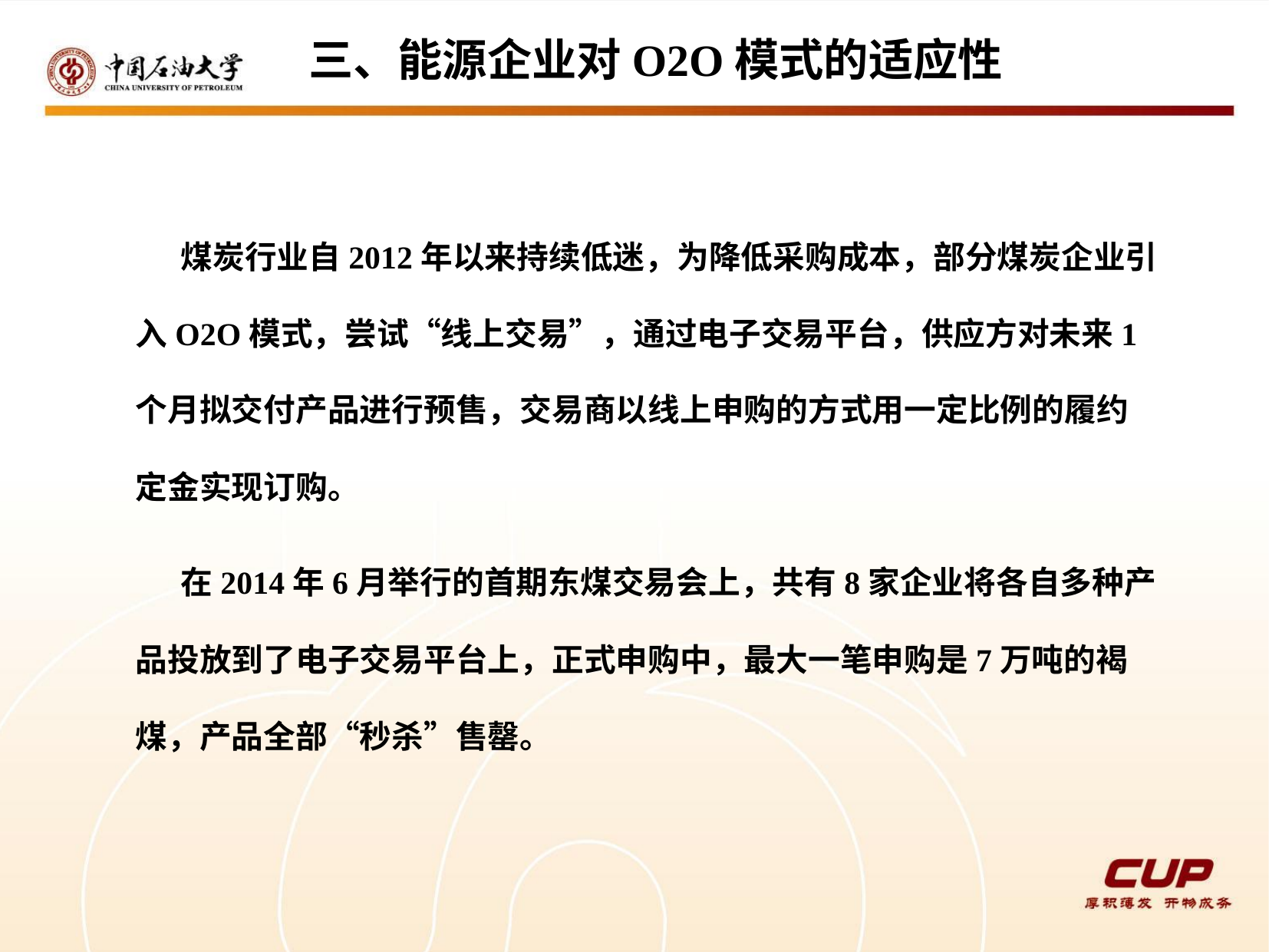

三、能源企业对O2O模式的适应性
煤炭行业自2012年以来持续低迷，为降低采购成本，部分煤炭企业引入O2O模式，尝试“线上交易”，通过电子交易平台，供应方对未来1个月拟交付产品进行预售，交易商以线上申购的方式用一定比例的履约定金实现订购。
在2014年6月举行的首期东煤交易会上，共有8家企业将各自多种产品投放到了电子交易平台上，正式申购中，最大一笔申购是7万吨的褐煤，产品全部“秒杀”售罄。